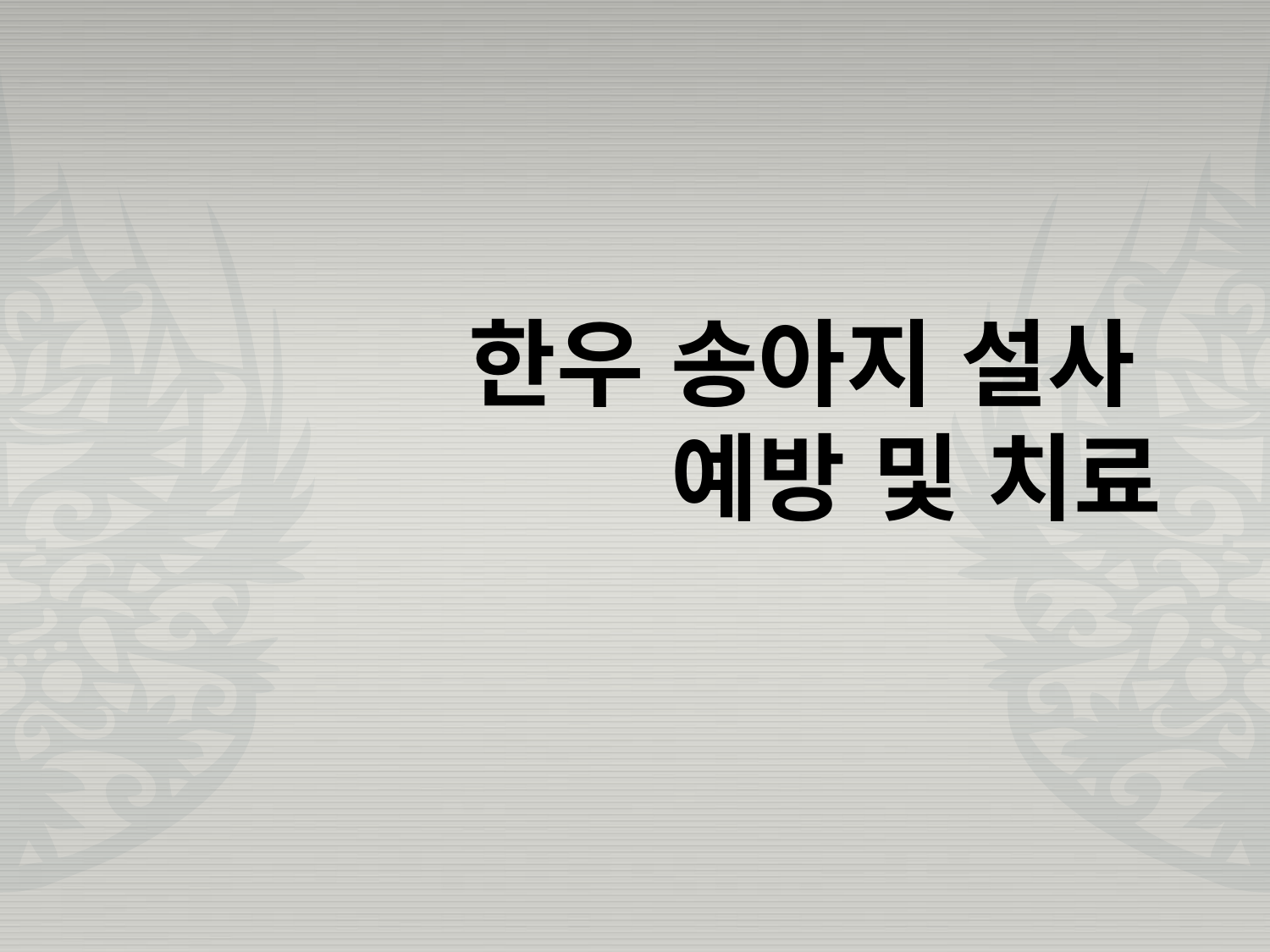

# 한우 송아지 설사 예방 및 치료